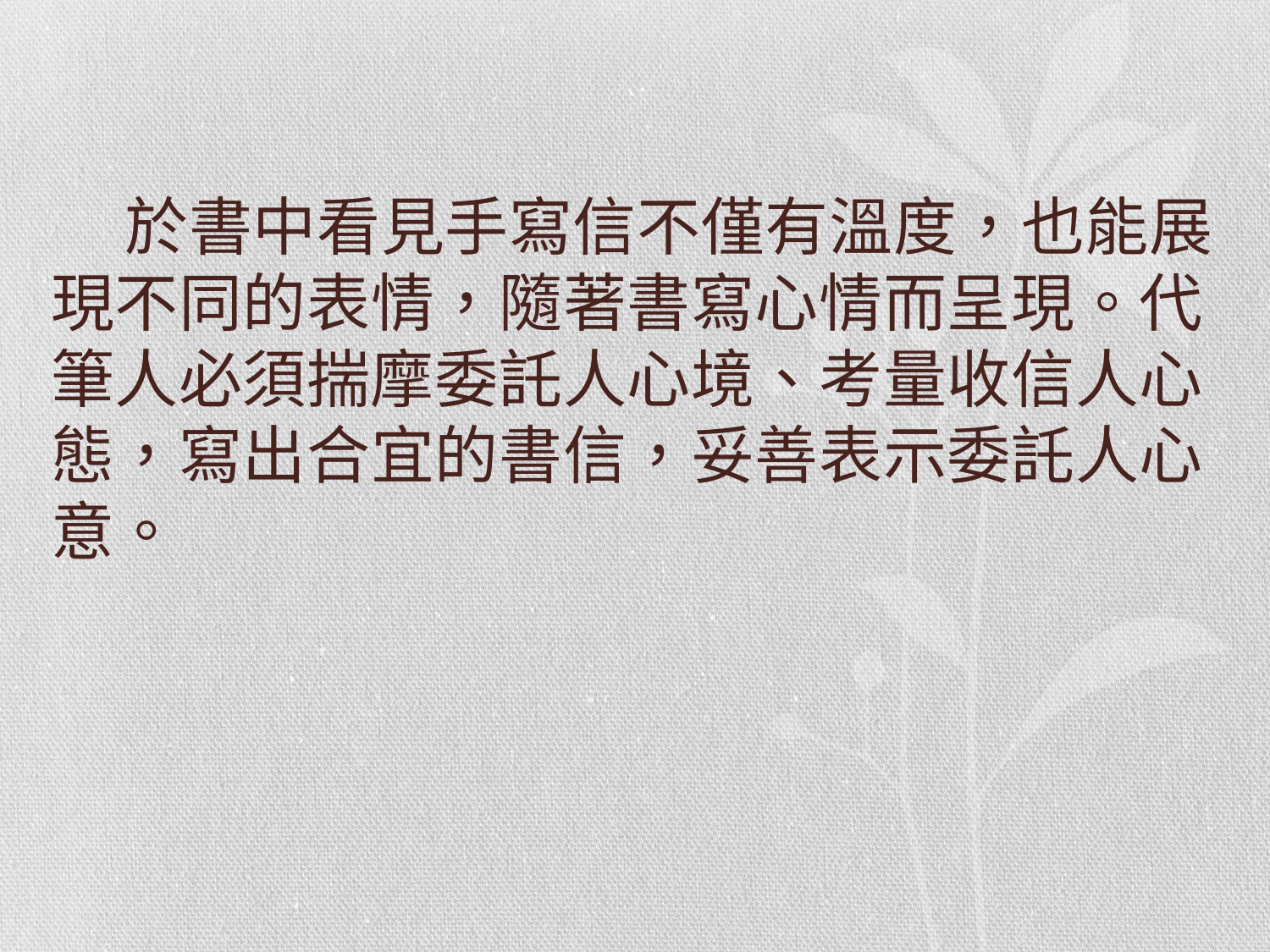

#
    於書中看見手寫信不僅有溫度，也能展現不同的表情，隨著書寫心情而呈現。代筆人必須揣摩委託人心境、考量收信人心態，寫出合宜的書信，妥善表示委託人心意。